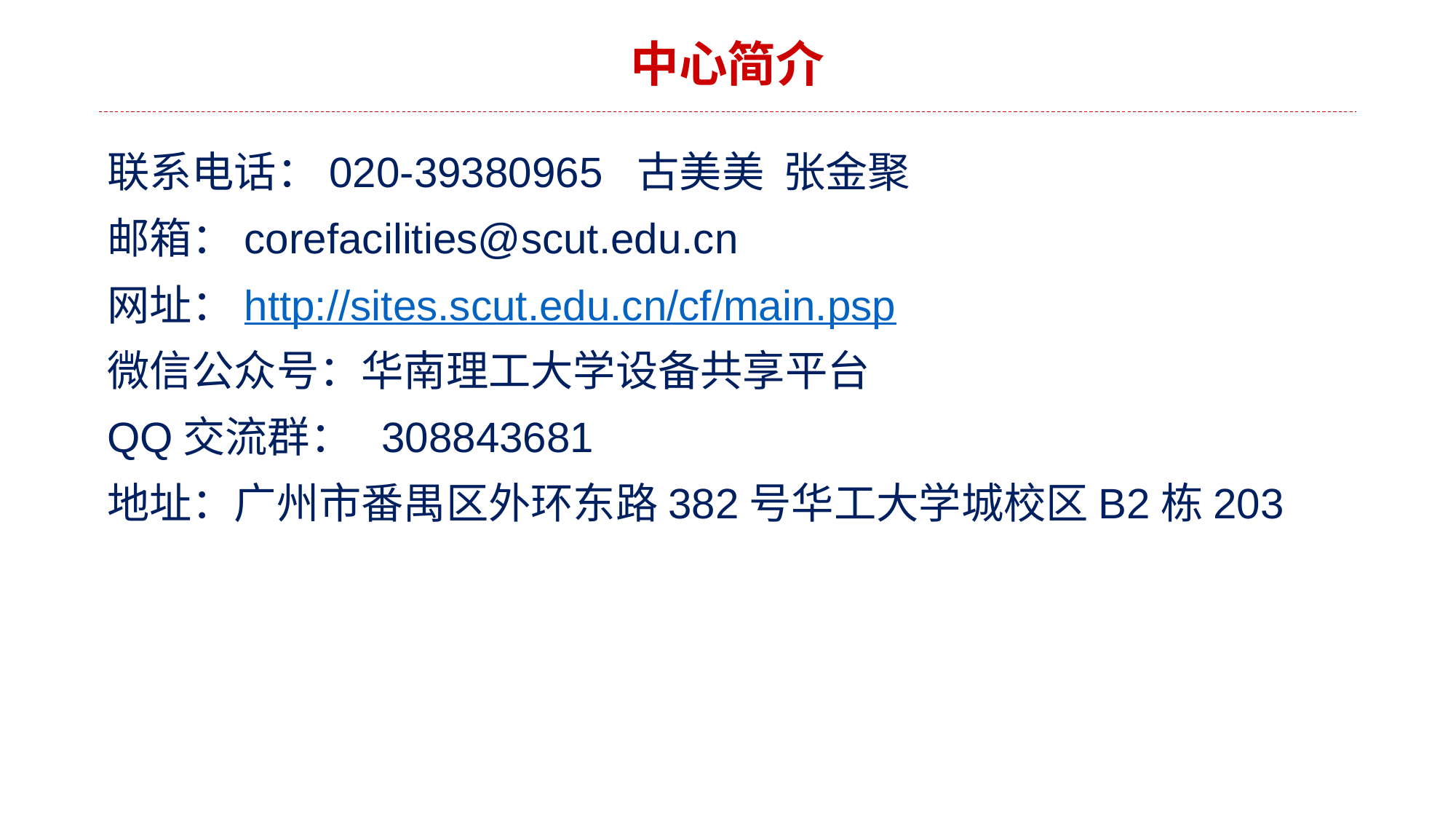

中心简介
联系电话：020-39380965  古美美  张金聚
邮箱：corefacilities@scut.edu.cn
网址：http://sites.scut.edu.cn/cf/main.psp
微信公众号：华南理工大学设备共享平台
QQ交流群：  308843681
地址：广州市番禺区外环东路382号华工大学城校区B2栋203